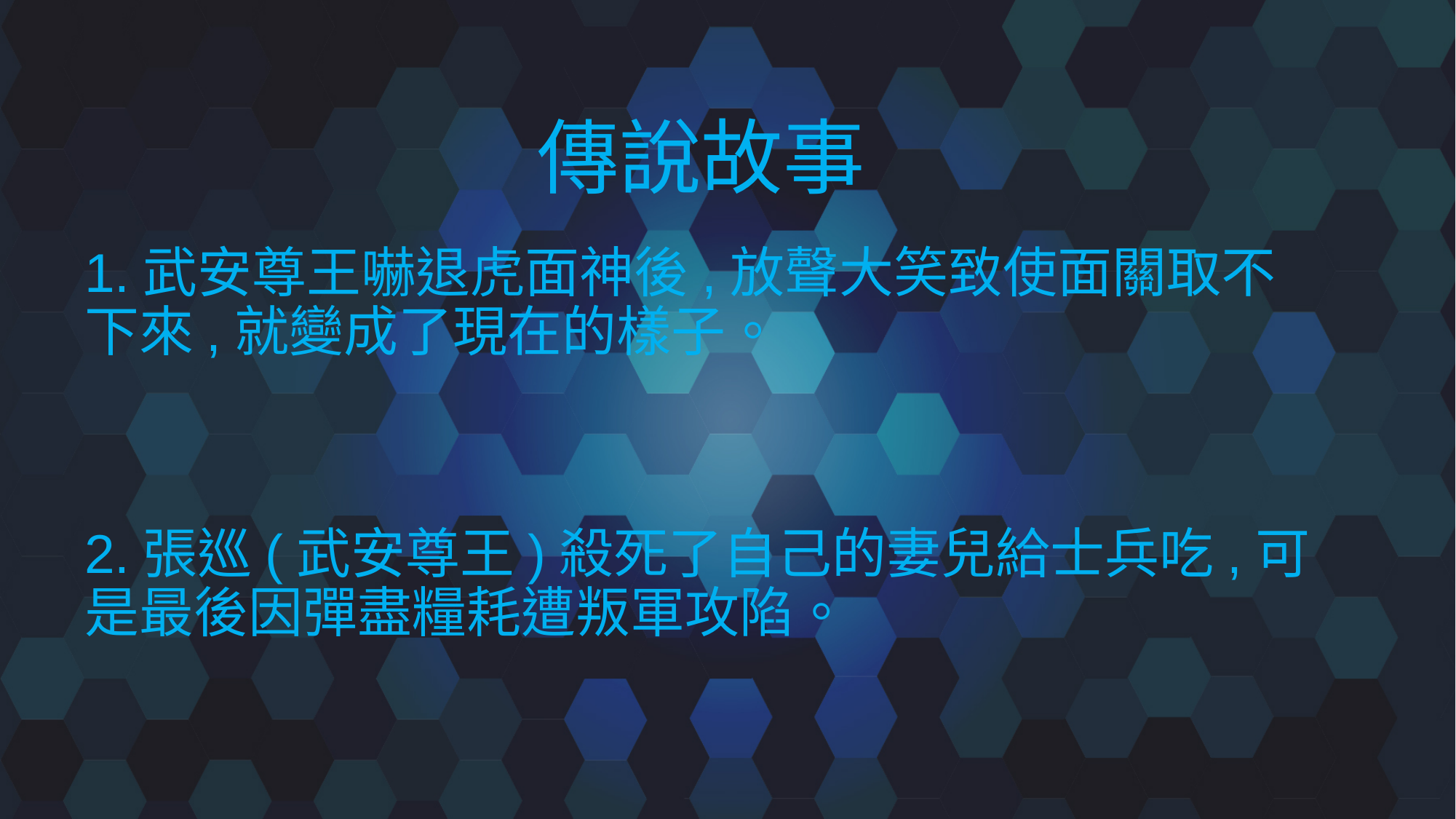

# 傳說故事
1.武安尊王嚇退虎面神後,放聲大笑致使面關取不下來,就變成了現在的樣子。

2.張巡(武安尊王)殺死了自己的妻兒給士兵吃,可是最後因彈盡糧耗遭叛軍攻陷。